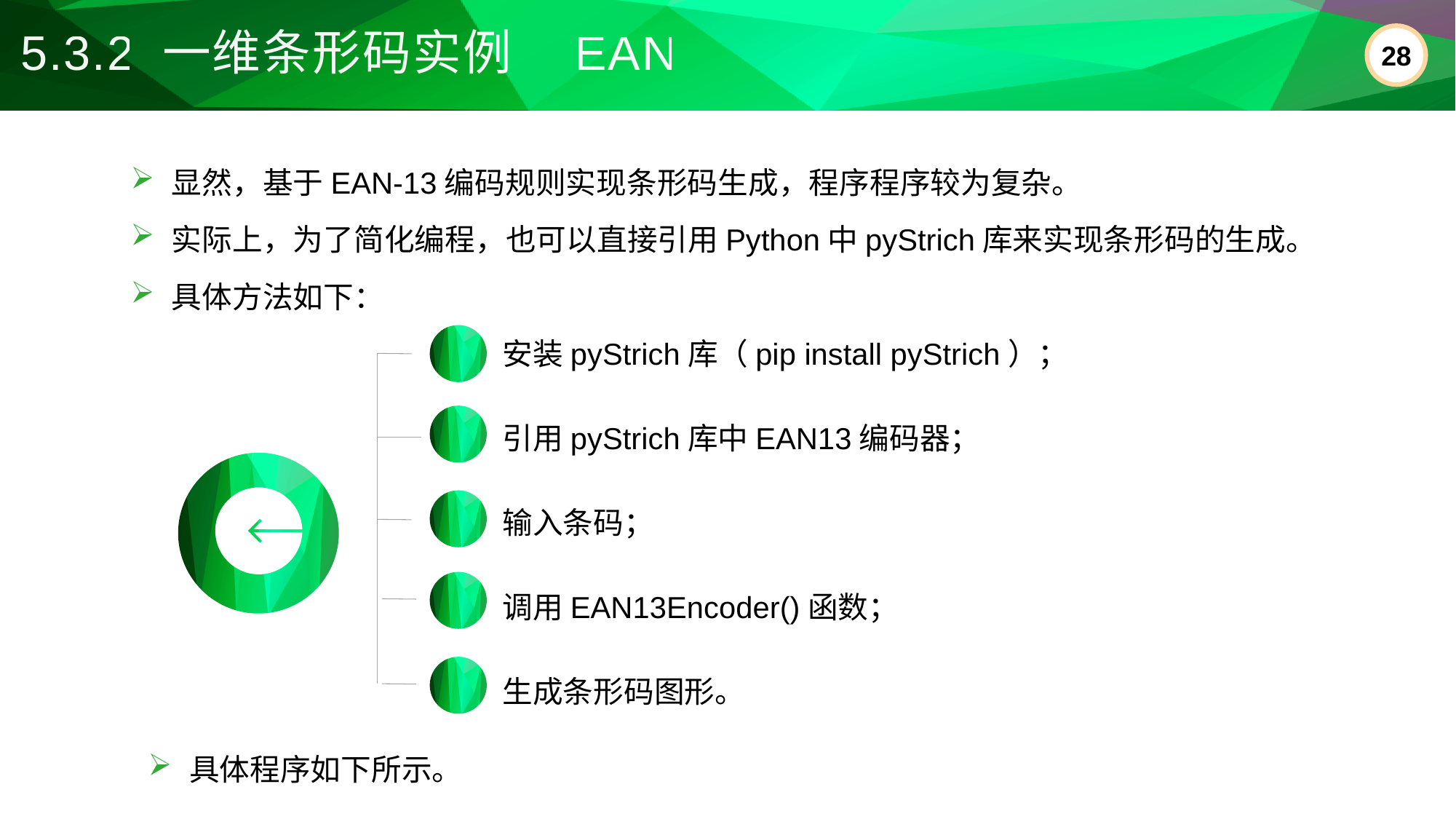

5.3.2 一维条形码实例：EAN
显然，基于EAN-13编码规则实现条形码生成，程序程序较为复杂。
实际上，为了简化编程，也可以直接引用Python中pyStrich库来实现条形码的生成。
具体方法如下：
安装pyStrich库（pip install pyStrich）；
引用pyStrich库中EAN13编码器；
输入条码；
调用EAN13Encoder()函数；
生成条形码图形。

具体程序如下所示。